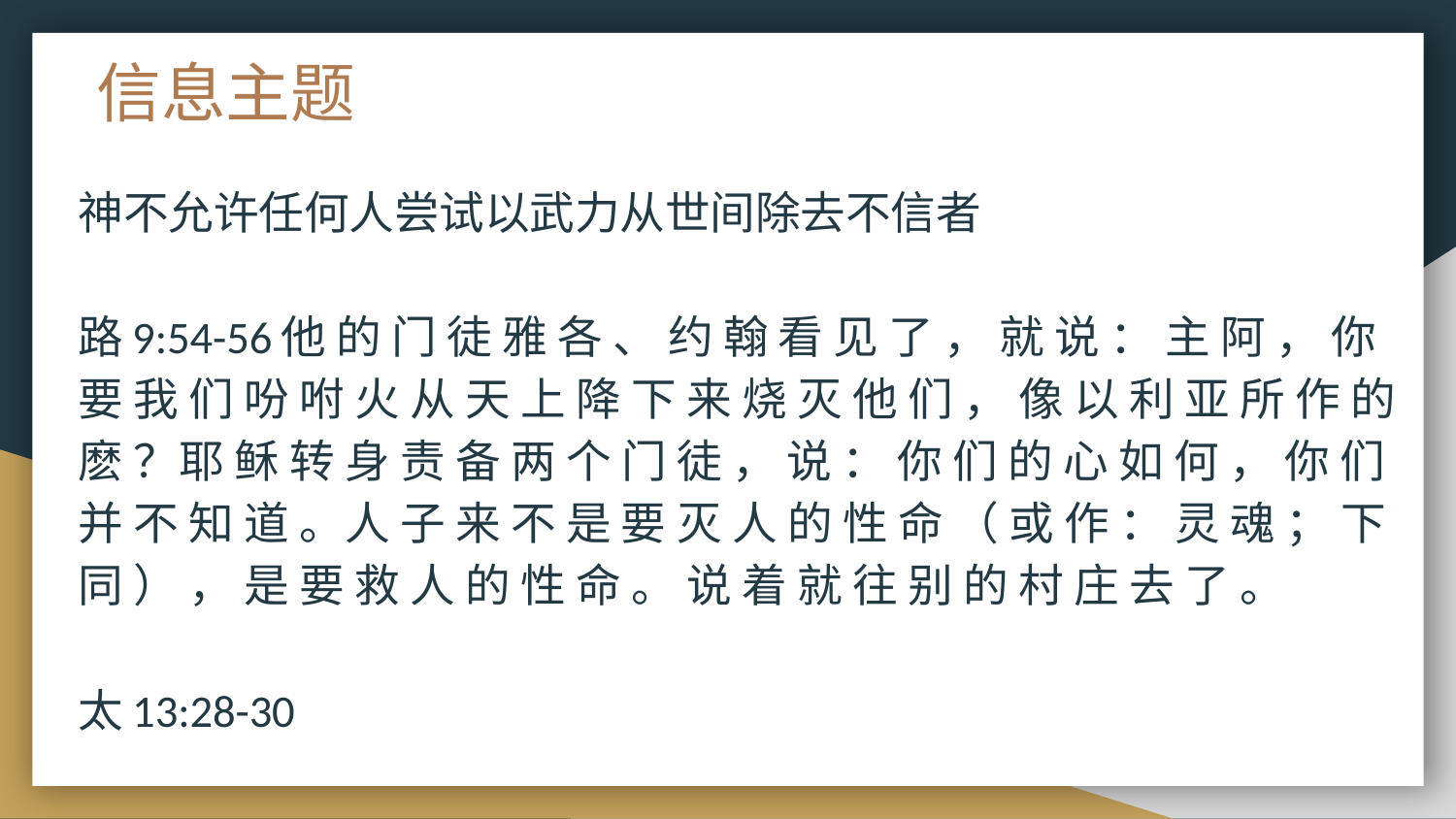

# 信息主题
神不允许任何人尝试以武力从世间除去不信者

路9:54-56他 的 门 徒 雅 各 、 约 翰 看 见 了 ， 就 说 ： 主 阿 ， 你 要 我 们 吩 咐 火 从 天 上 降 下 来 烧 灭 他 们 ， 像 以 利 亚 所 作 的 麽 ？耶 稣 转 身 责 备 两 个 门 徒 ， 说 ： 你 们 的 心 如 何 ， 你 们 并 不 知 道 。人 子 来 不 是 要 灭 人 的 性 命 （ 或 作 ： 灵 魂 ； 下 同 ） ， 是 要 救 人 的 性 命 。 说 着 就 往 别 的 村 庄 去 了 。

太13:28-30